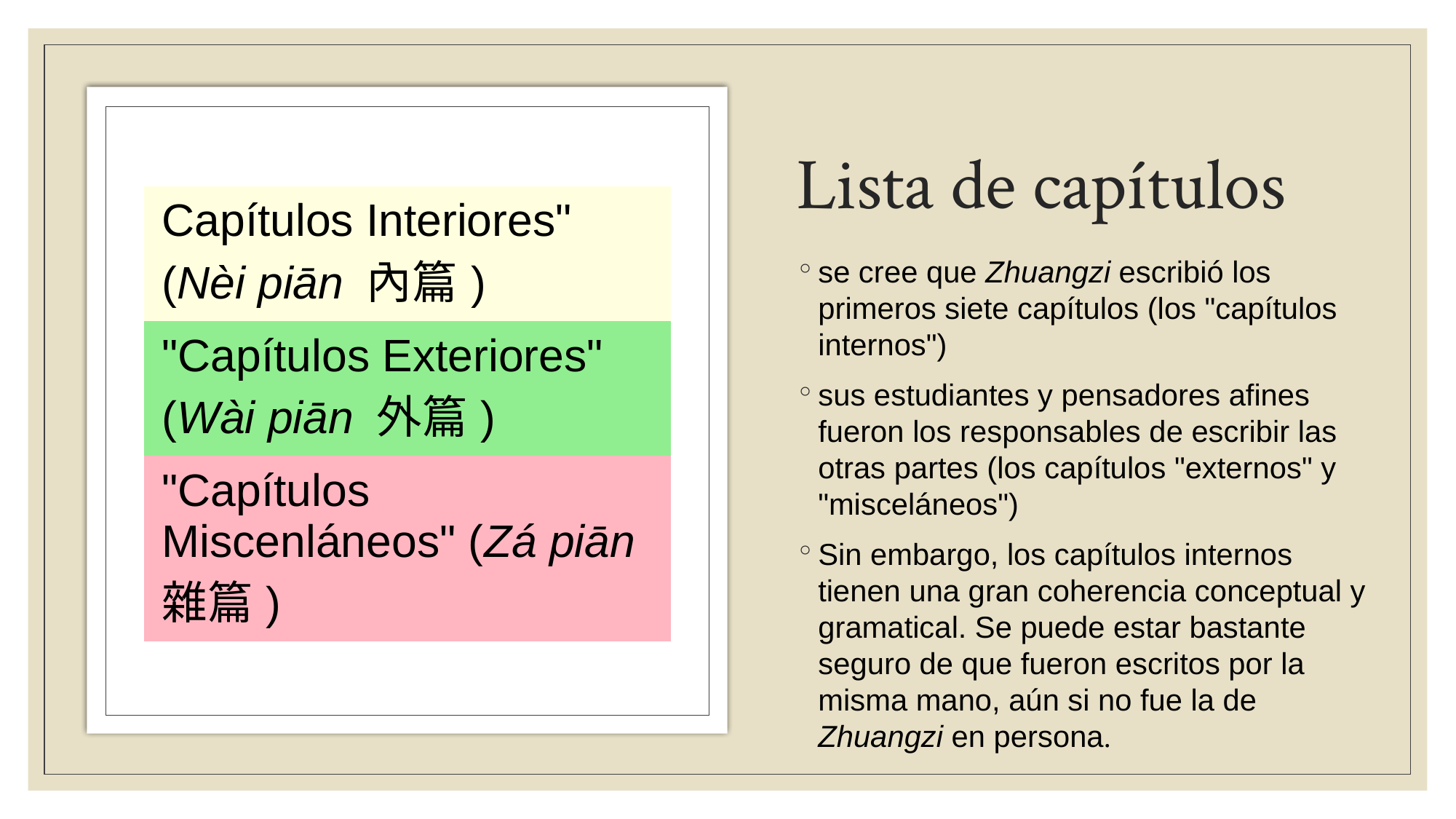

# Lista de capítulos

| Capítulos Interiores" (Nèi piān 內篇) |
| --- |
| "Capítulos Exteriores" (Wài piān 外篇) |
| "Capítulos Miscenláneos" (Zá piān 雜篇) |
se cree que Zhuangzi escribió los primeros siete capítulos (los "capítulos internos")
sus estudiantes y pensadores afines fueron los responsables de escribir las otras partes (los capítulos "externos" y "misceláneos")
Sin embargo, los capítulos internos tienen una gran coherencia conceptual y gramatical. Se puede estar bastante seguro de que fueron escritos por la misma mano, aún si no fue la de Zhuangzi en persona.